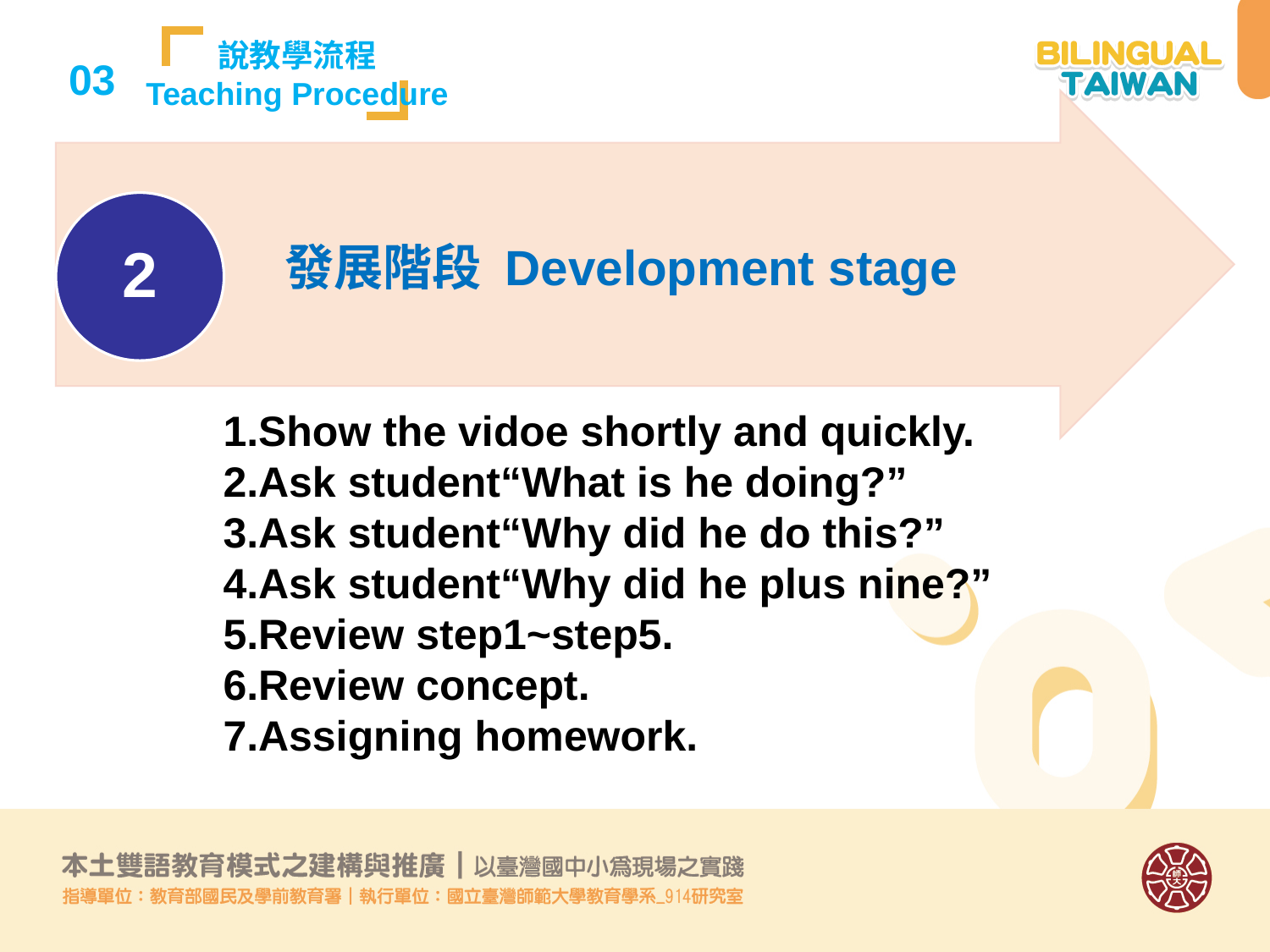

說教學流程
Teaching Procedure

03

發展階段 Development stage

2
1.Show the vidoe shortly and quickly.
2.Ask student“What is he doing?”
3.Ask student“Why did he do this?”
4.Ask student“Why did he plus nine?”
5.Review step1~step5.
6.Review concept.
7.Assigning homework.